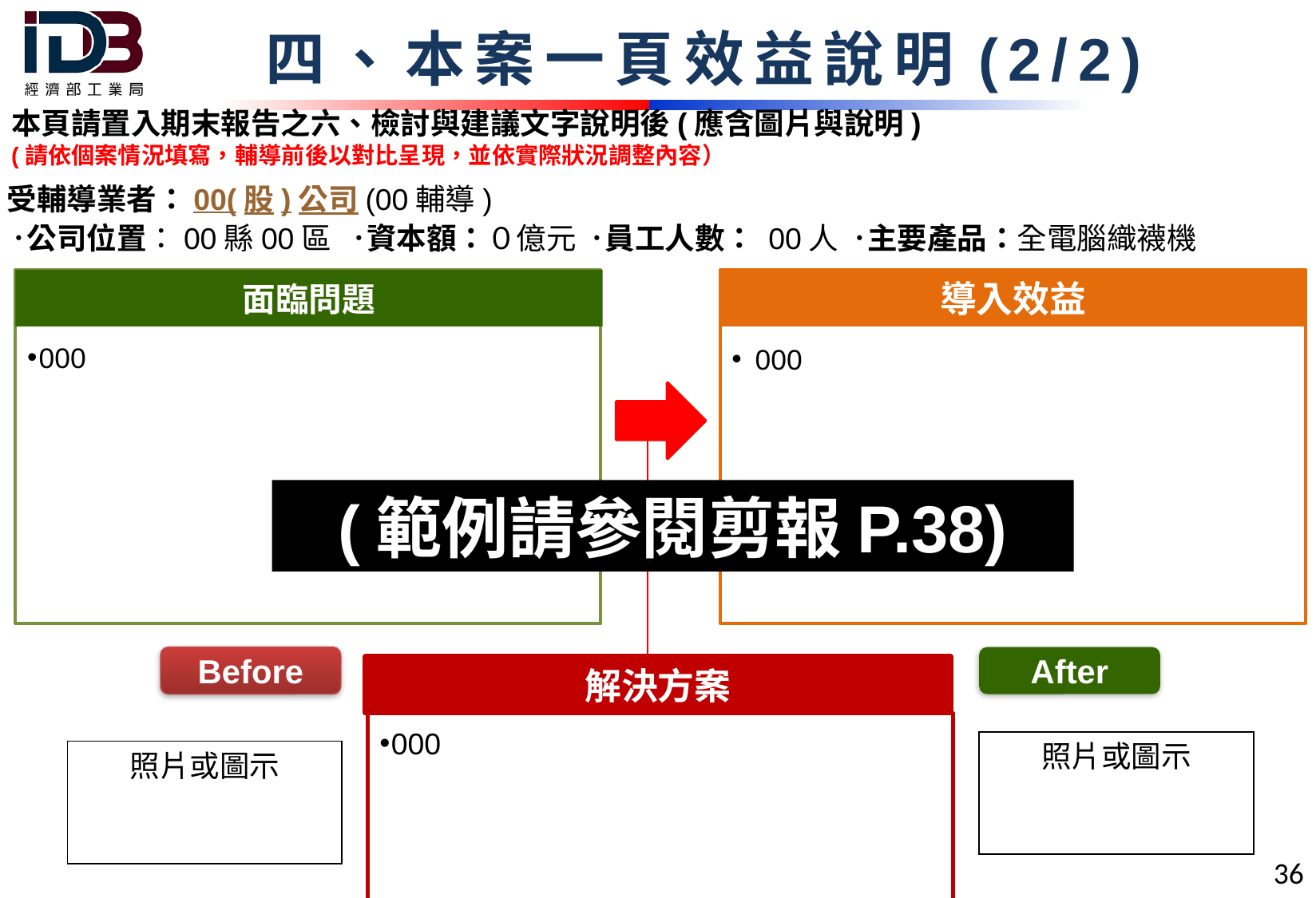

四、本案一頁效益說明(2/2)
本頁請置入期末報告之六、檢討與建議文字說明後(應含圖片與說明)
(請依個案情況填寫，輔導前後以對比呈現，並依實際狀況調整內容）
受輔導業者：00(股)公司(00輔導)
･公司位置：00縣00區   ･資本額：０億元  ･員工人數： 00人  ･主要產品：全電腦織襪機

面臨問題

導入效益
000
000

(範例請參閱剪報P.38)
Before
After
解決方案
000

照片或圖示
照片或圖示
36